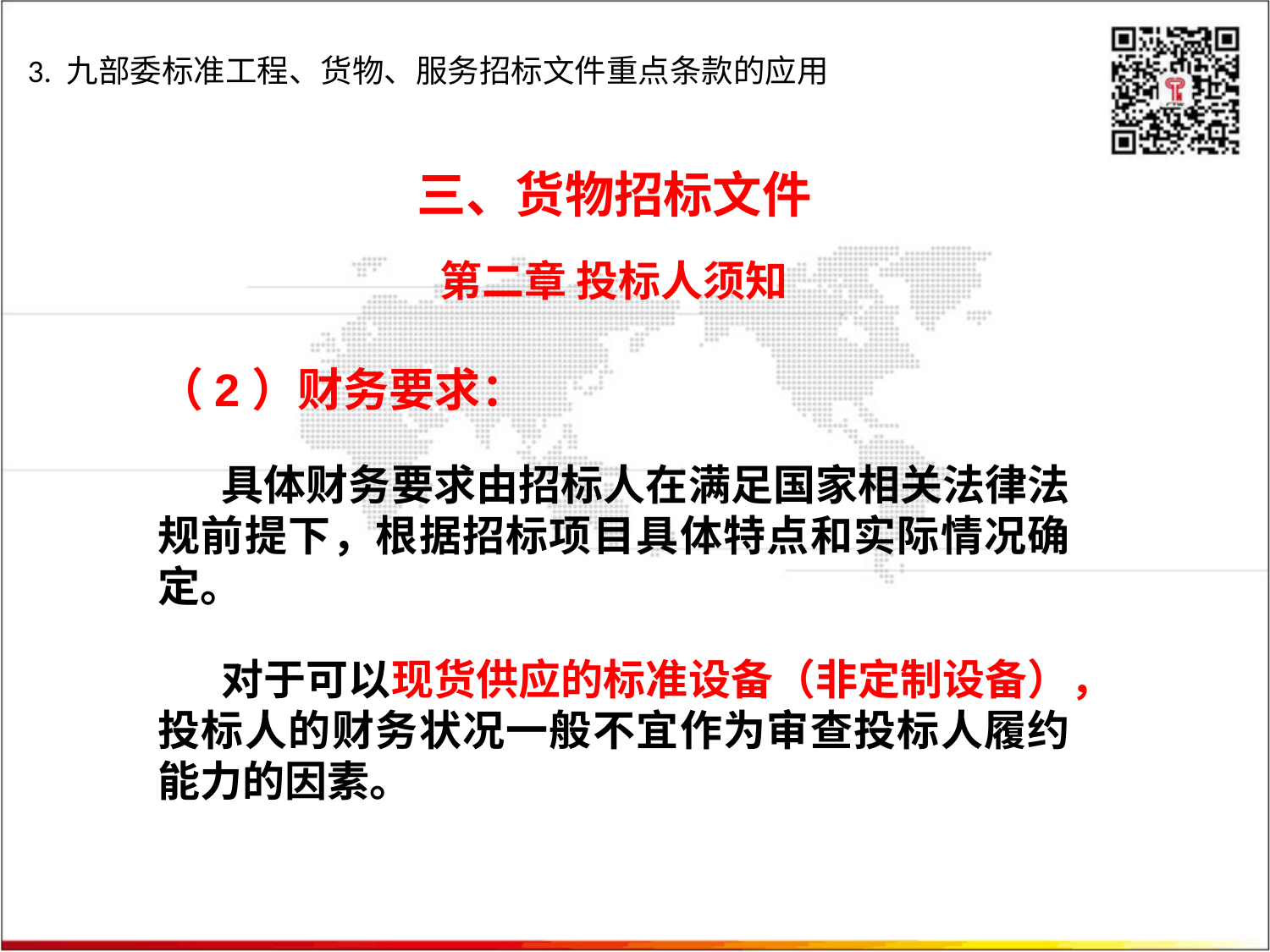

# 3. 九部委标准工程、货物、服务招标文件重点条款的应用
三、货物招标文件
第二章 投标人须知
（2）财务要求：
具体财务要求由招标人在满足国家相关法律法规前提下，根据招标项目具体特点和实际情况确定。
对于可以现货供应的标准设备（非定制设备），投标人的财务状况一般不宜作为审查投标人履约能力的因素。